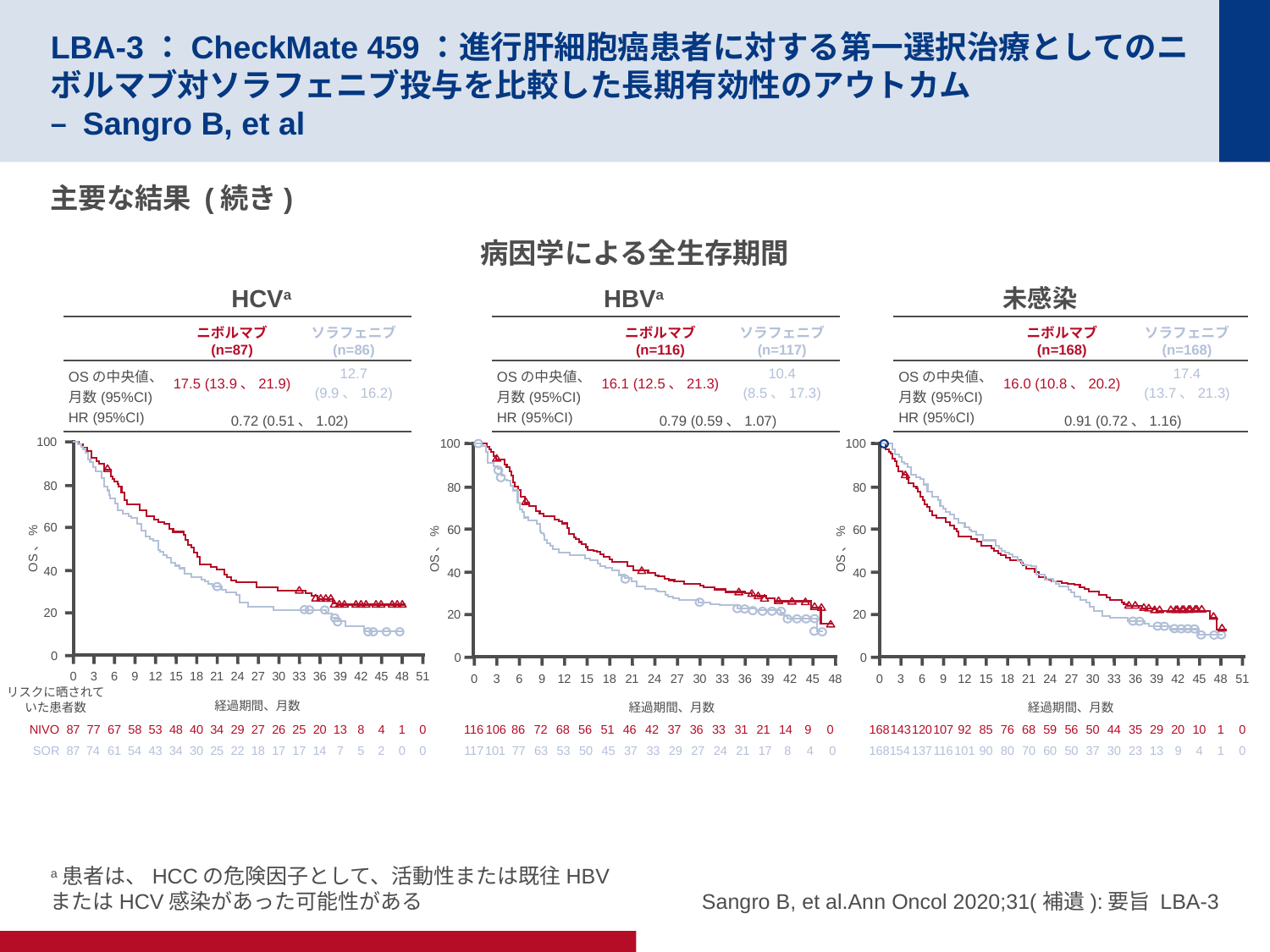

# LBA-3：CheckMate 459：進行肝細胞癌患者に対する第一選択治療としてのニボルマブ対ソラフェニブ投与を比較した長期有効性のアウトカム – Sangro B, et al
主要な結果 (続き)
病因学による全生存期間
HCVa
HBVa
未感染
|  | ニボルマブ (n=87) | ソラフェニブ (n=86) |
| --- | --- | --- |
| OSの中央値、月数(95%CI) | 17.5 (13.9、21.9) | 12.7 (9.9、16.2) |
| HR (95%CI) | 0.72 (0.51、1.02) |  |
|  | ニボルマブ (n=116) | ソラフェニブ (n=117) |
| --- | --- | --- |
| OSの中央値、月数(95%CI) | 16.1 (12.5、21.3) | 10.4 (8.5、17.3) |
| HR (95%CI) | 0.79 (0.59、1.07) |  |
|  | ニボルマブ (n=168) | ソラフェニブ (n=168) |
| --- | --- | --- |
| OSの中央値、月数(95%CI) | 16.0 (10.8、20.2) | 17.4 (13.7、21.3) |
| HR (95%CI) | 0.91 (0.72、1.16) |  |
100

80

60

40

20

0

100

80

60

40

20

0

100

80

60

40

20

0

OS、%
OS、%
OS、%

0
3
6
9
12
15
18
21
24
27
30
33
36
39
42
45
48
51

0
3
6
9
12
15
18
21
24
27
30
33
36
39
42
45
48
51
0
3
6
9
12
15
18
21
24
27
30
33
36
39
42
45
48
リスクに晒されていた患者数
経過期間、月数
経過期間、月数
経過期間、月数
NIVO
87
77
67
58
53
48
40
34
29
27
26
25
20
13
8
4
1
0
116
106
86
72
68
56
51
46
42
37
36
33
31
21
14
9
0

168
143
120
107
92
85
76
68
59
56
50
44
35
29
20
10
1
0
SOR
22
87
74
61
54
43
34
30
25
18
17
17
14
7
5
2
0
0
117
101
77
63
53
50
45
37
33
29
27
24
21
17
8
4
0
168
154
137
116
101
90
80
70
60
50
37
30
23
13
9
4
1
0
a患者は、HCCの危険因子として、活動性または既往HBVまたはHCV感染があった可能性がある
Sangro B, et al.Ann Oncol 2020;31(補遺):要旨 LBA-3